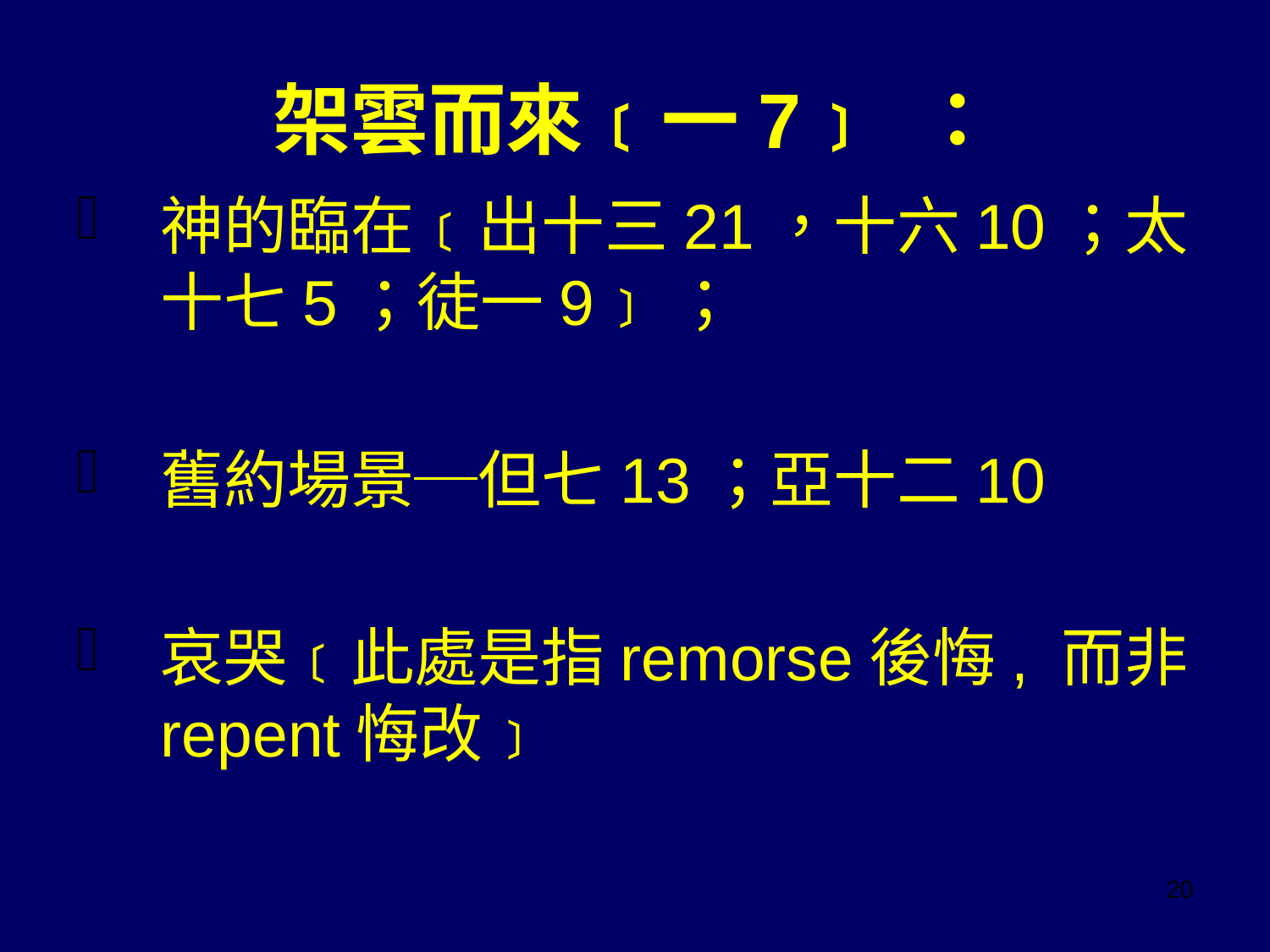

# 架雲而來﹝一7﹞ ：
神的臨在﹝出十三21，十六10；太十七5；徒一9﹞；

舊約場景─但七13；亞十二10

哀哭﹝此處是指remorse後悔, 而非 repent悔改﹞

20